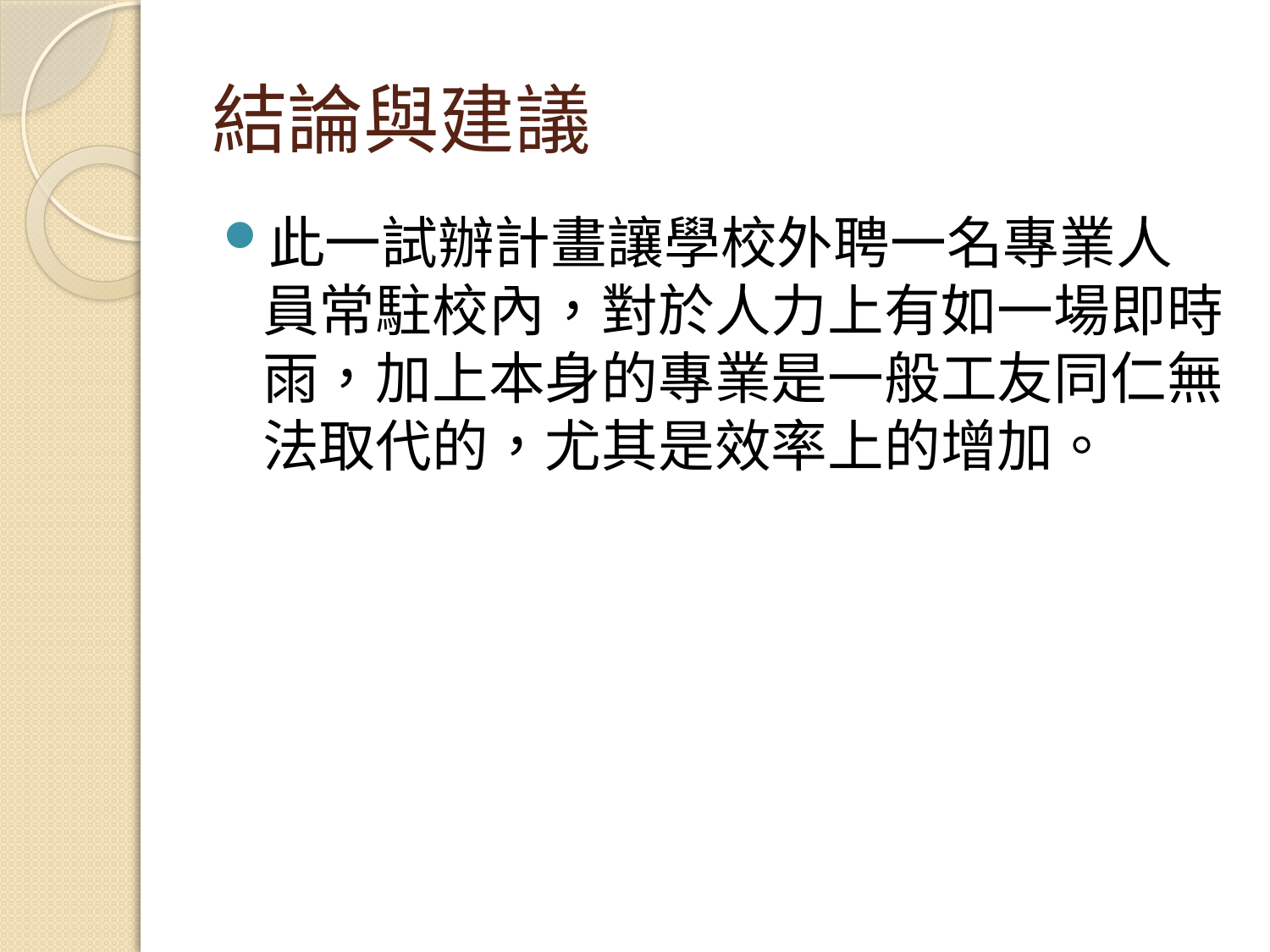

# 結論與建議
此一試辦計畫讓學校外聘一名專業人員常駐校內，對於人力上有如一場即時雨，加上本身的專業是一般工友同仁無法取代的，尤其是效率上的增加。